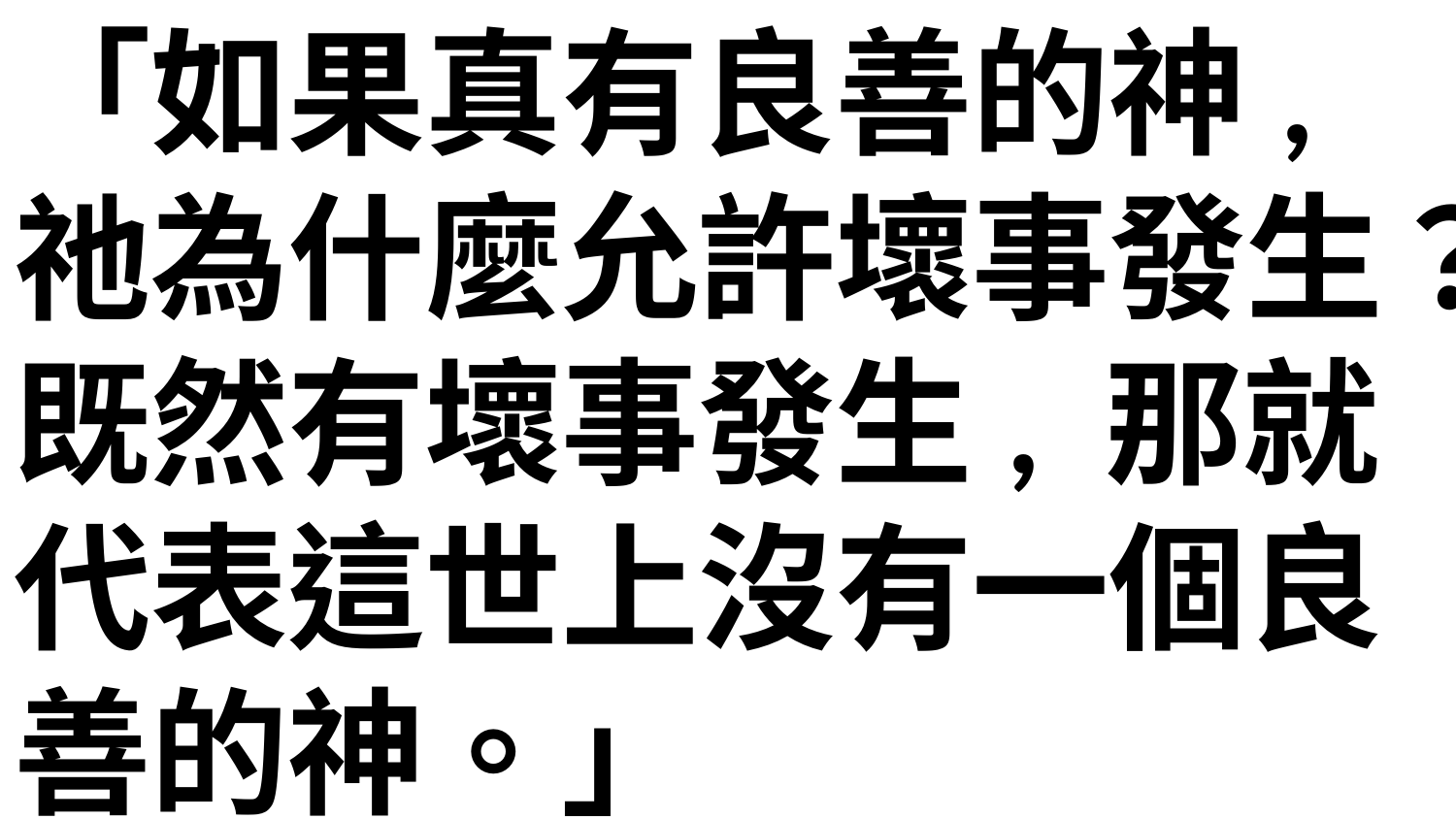

「如果真有良善的神, 祂為什麼允許壞事發生？既然有壞事發生, 那就代表這世上沒有一個良善的神。」